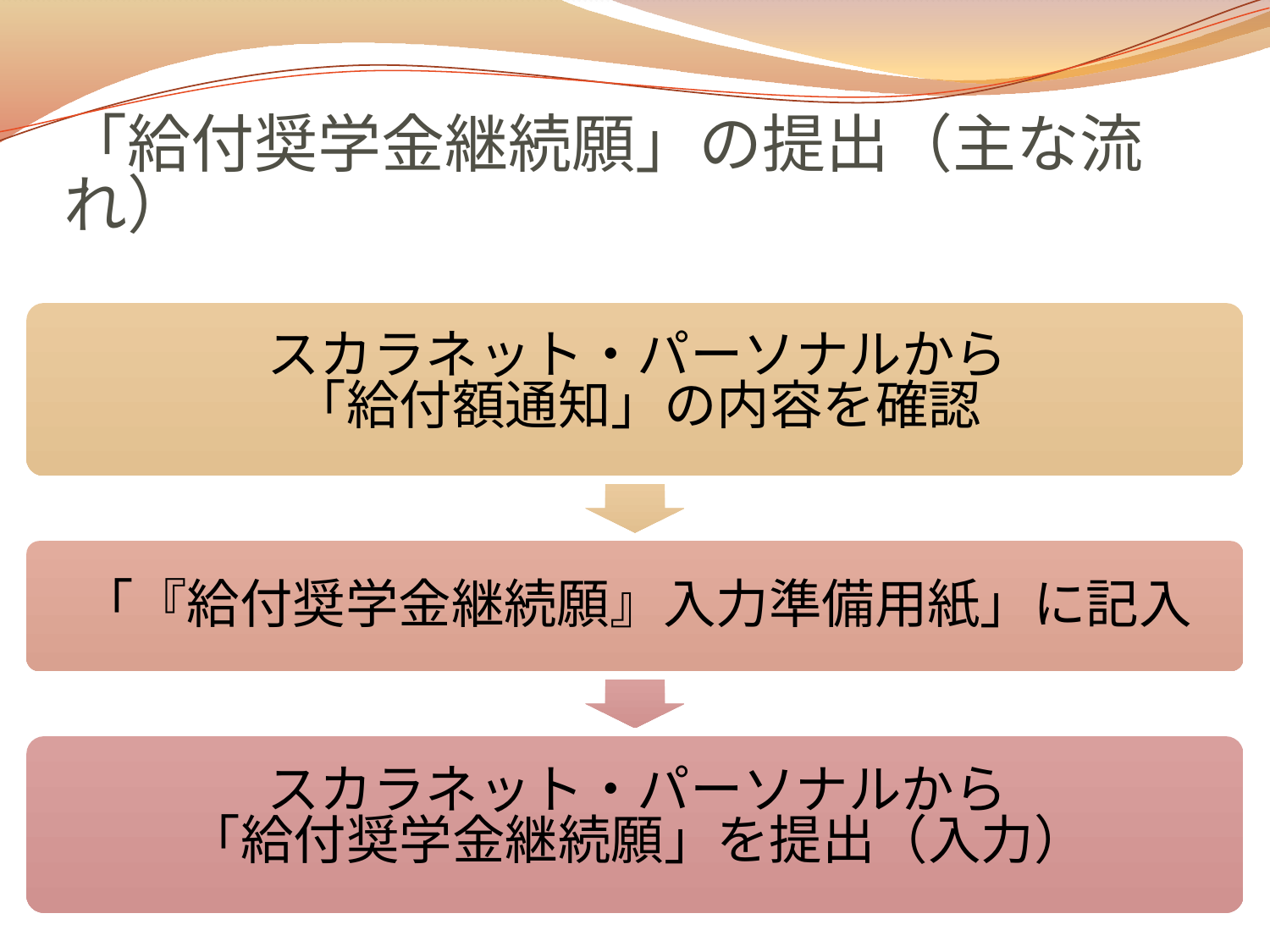

# 「給付奨学金継続願」の提出（主な流れ）
スカラネット・パーソナルから
「給付額通知」の内容を確認

「『給付奨学金継続願』入力準備用紙」に記入

スカラネット・パーソナルから
「給付奨学金継続願」を提出（入力）